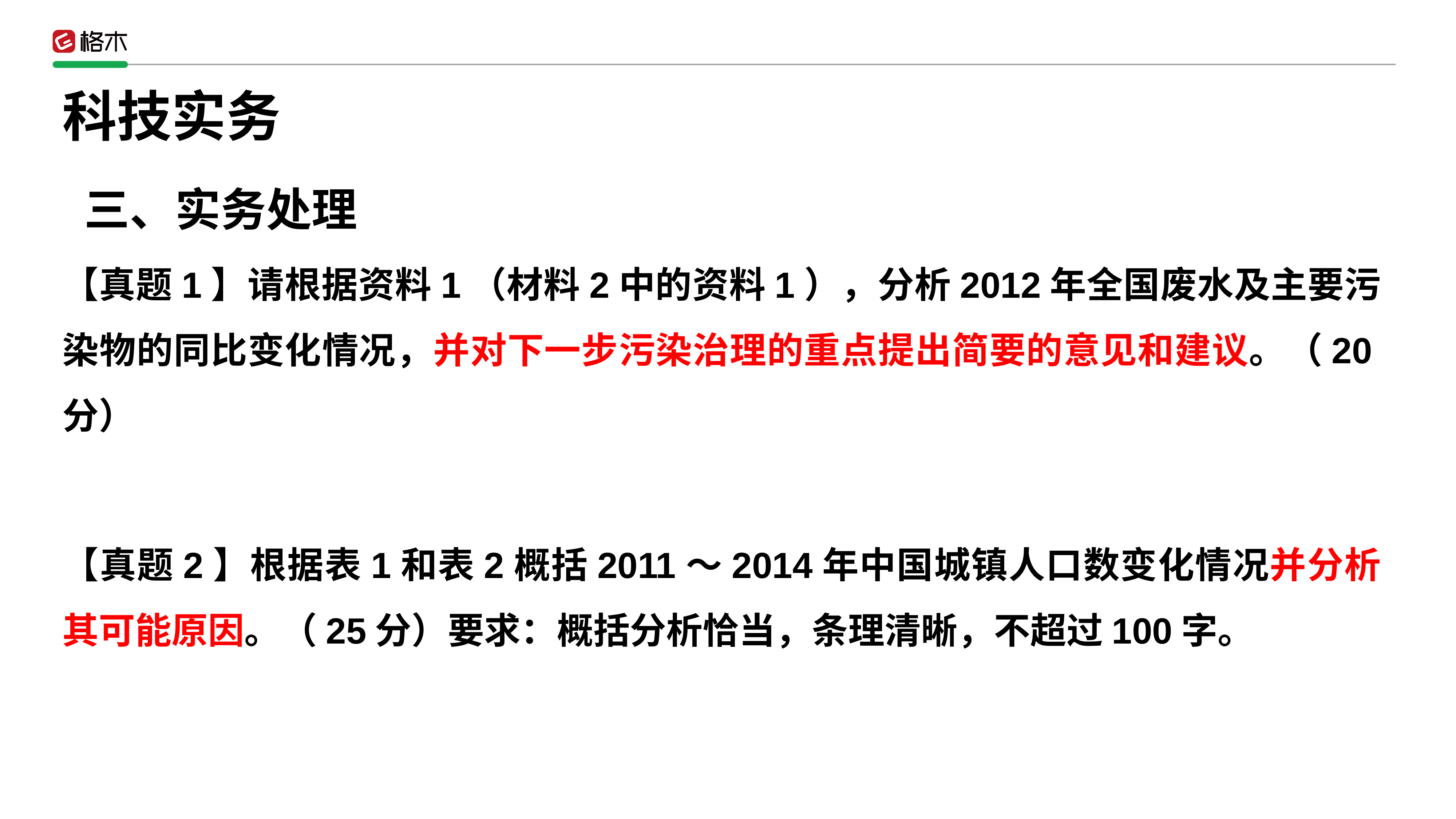

科技实务
三、实务处理
【真题1】请根据资料1（材料2中的资料1），分析2012年全国废水及主要污染物的同比变化情况，并对下一步污染治理的重点提出简要的意见和建议。（20分）

【真题2】根据表1和表2概括2011～2014年中国城镇人口数变化情况并分析其可能原因。（25分）要求：概括分析恰当，条理清晰，不超过100字。